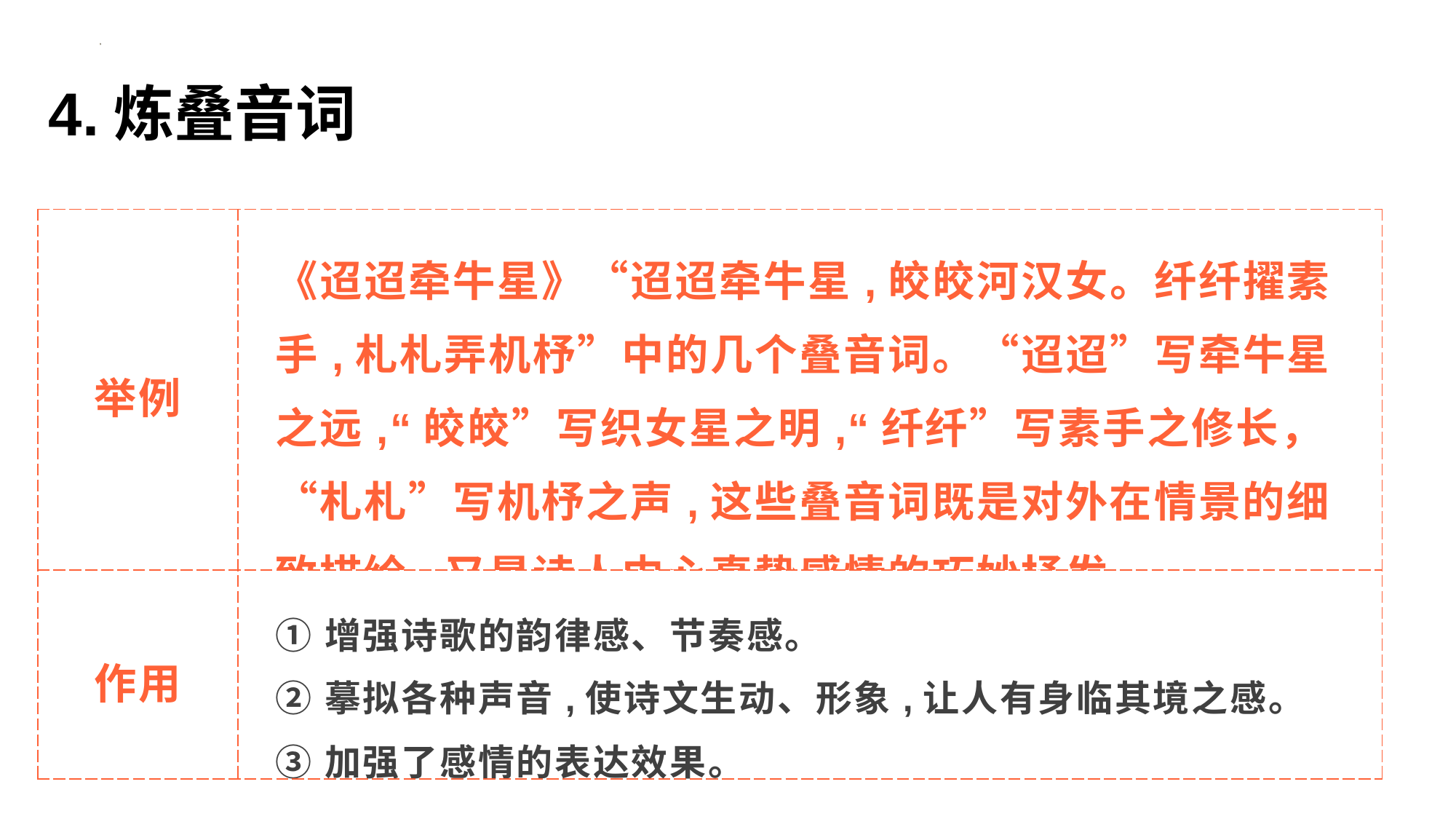

4.炼叠音词
| 举例 | 《迢迢牵牛星》“迢迢牵牛星,皎皎河汉女。纤纤擢素手,札札弄机杼”中的几个叠音词。“迢迢”写牵牛星之远,“皎皎”写织女星之明,“纤纤”写素手之修长，“札札”写机杼之声,这些叠音词既是对外在情景的细致描绘,又是诗人内心真挚感情的巧妙抒发。 |
| --- | --- |
| 作用 | ①增强诗歌的韵律感、节奏感。 ②摹拟各种声音,使诗文生动、形象,让人有身临其境之感。 ③加强了感情的表达效果。 |